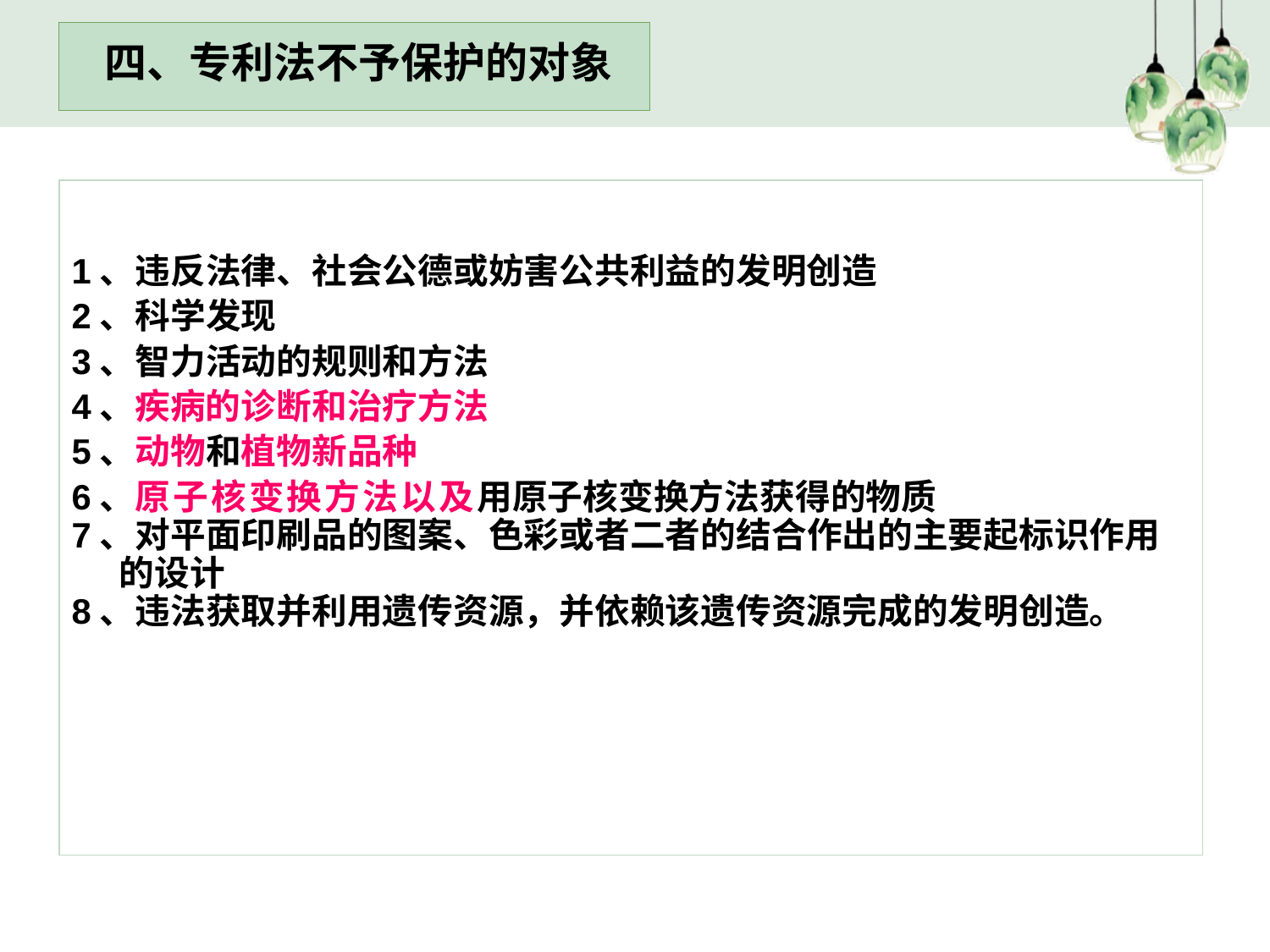

四、专利法不予保护的对象

1、违反法律、社会公德或妨害公共利益的发明创造
2、科学发现
3、智力活动的规则和方法
4、疾病的诊断和治疗方法
5、动物和植物新品种
6、原子核变换方法以及用原子核变换方法获得的物质
7、对平面印刷品的图案、色彩或者二者的结合作出的主要起标识作用的设计
8、违法获取并利用遗传资源，并依赖该遗传资源完成的发明创造。